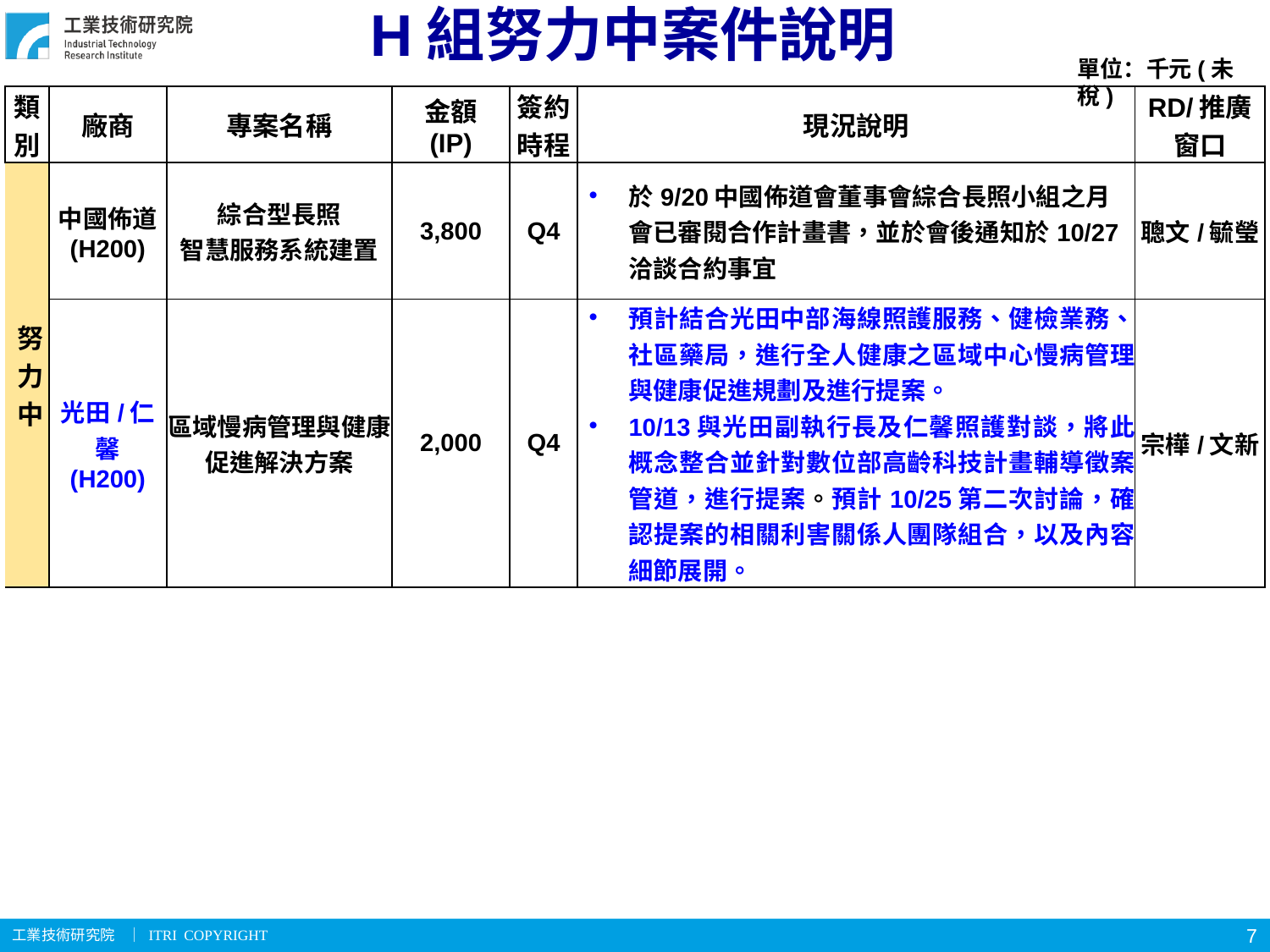

# H組努力中案件說明
單位：千元(未稅)
| 類別 | 廠商 | 專案名稱 | 金額 (IP) | 簽約時程 | 現況說明 | RD/推廣 窗口 |
| --- | --- | --- | --- | --- | --- | --- |
| 努力中 | 中國佈道 (H200) | 綜合型長照 智慧服務系統建置 | 3,800 | Q4 | 於9/20中國佈道會董事會綜合長照小組之月會已審閱合作計畫書，並於會後通知於10/27洽談合約事宜 | 聰文/毓瑩 |
|  | 光田/仁馨​ (H200) | 區域慢病管理與健康​促進解決方案 | 2,000 | Q4 | 預計結合光田中部海線照護服務、健檢業務、社區藥局，進行全人健康之區域中心慢病管理與健康促進規劃及進行提案。 10/13與光田副執行長及仁馨照護對談，將此概念整合並針對數位部高齡科技計畫輔導徵案管道，進行提案。預計10/25第二次討論，確認提案的相關利害關係人團隊組合，以及內容細節展開。 | 宗樺/文新 |